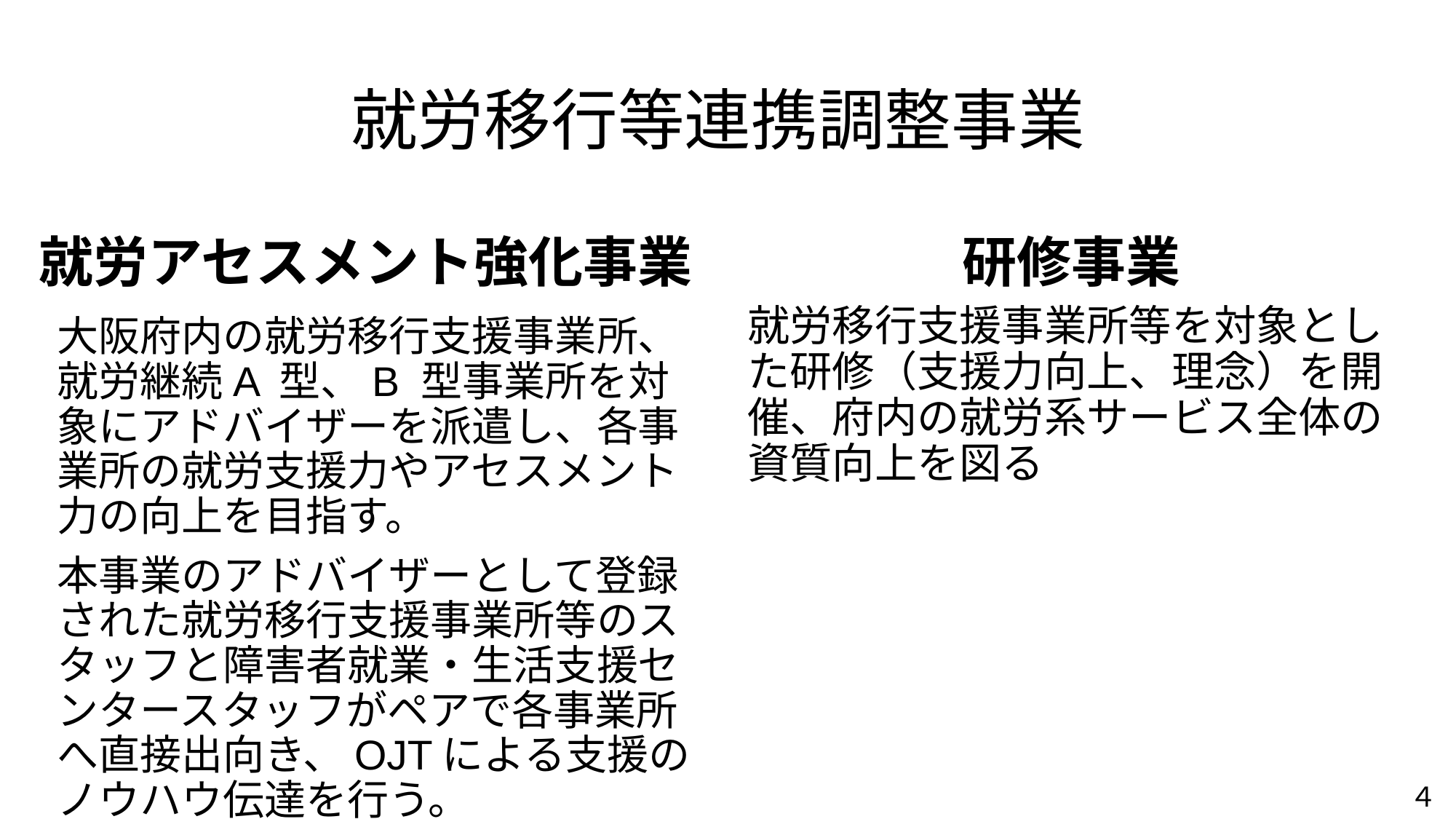

# 就労移行等連携調整事業
就労アセスメント強化事業
研修事業
就労移行支援事業所等を対象とした研修（支援力向上、理念）を開催、府内の就労系サービス全体の資質向上を図る
大阪府内の就労移行支援事業所、就労継続A 型、B 型事業所を対象にアドバイザーを派遣し、各事業所の就労支援力やアセスメント力の向上を目指す。
本事業のアドバイザーとして登録された就労移行支援事業所等のスタッフと障害者就業・生活支援センタースタッフがペアで各事業所へ直接出向き、OJTによる支援のノウハウ伝達を行う。

４